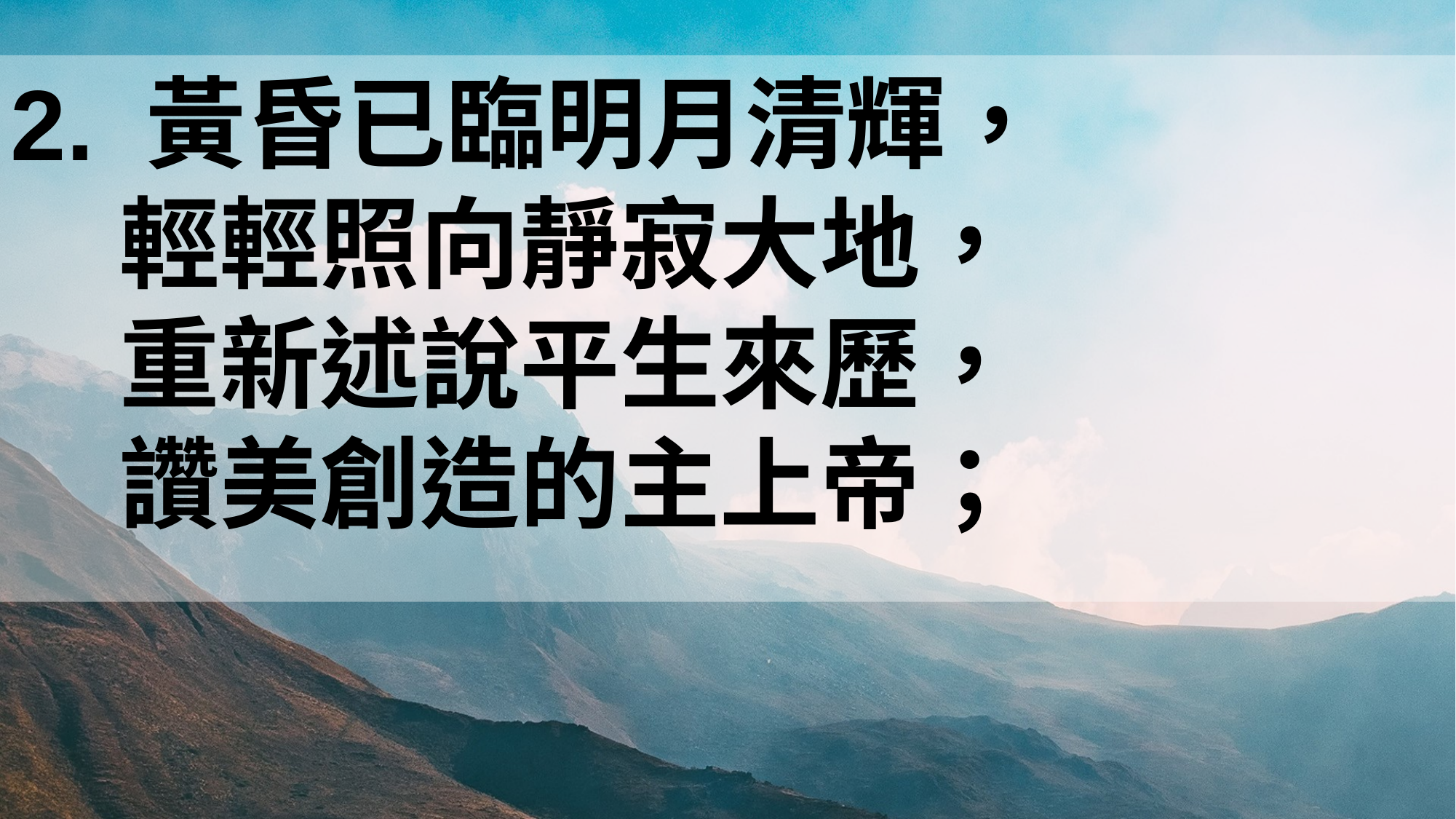

2. 黃昏已臨明月清輝，
	輕輕照向靜寂大地，
	重新述說平生來歷，
	讚美創造的主上帝；